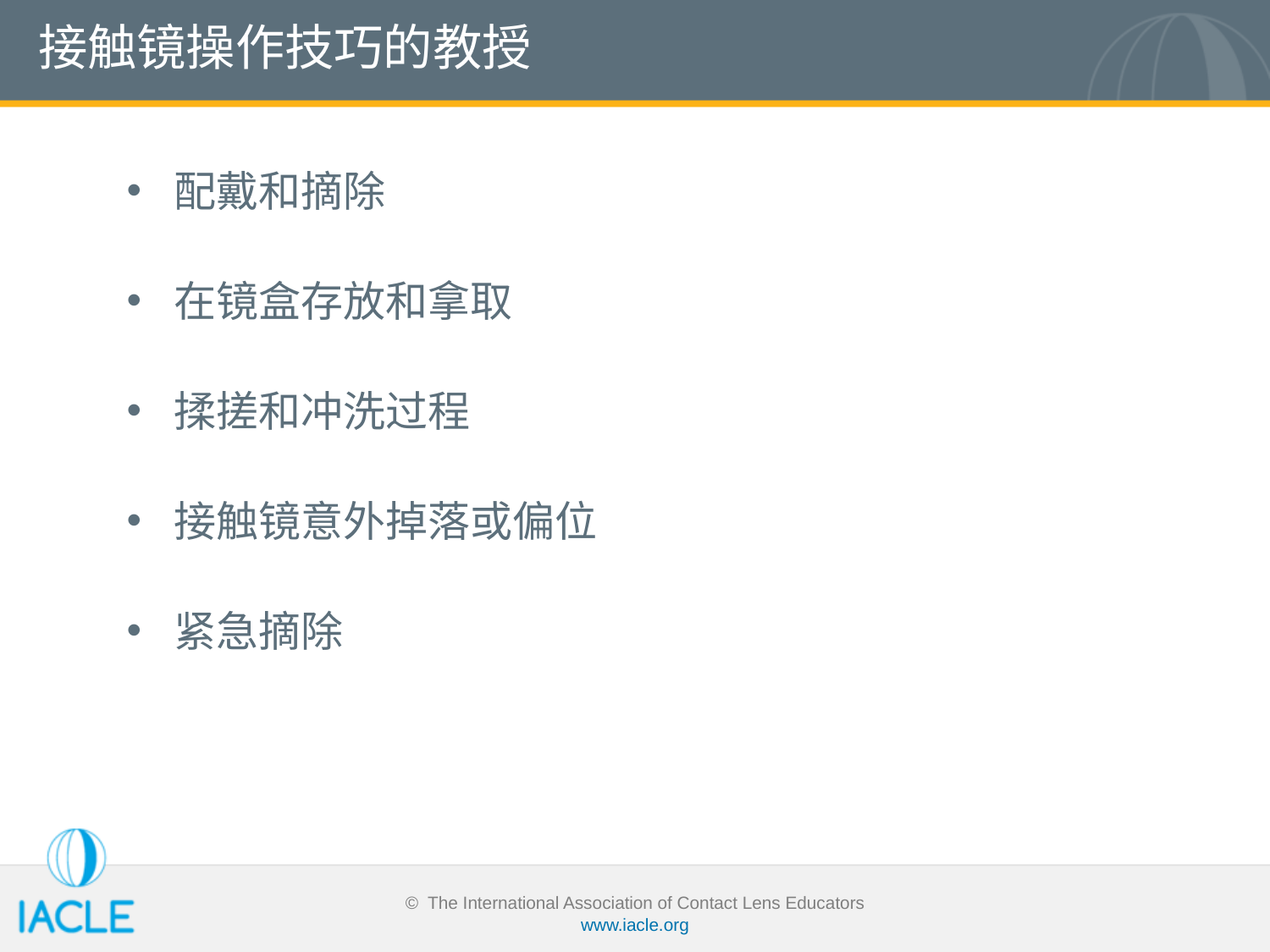

# 接触镜操作技巧的教授
配戴和摘除
在镜盒存放和拿取
揉搓和冲洗过程
接触镜意外掉落或偏位
紧急摘除